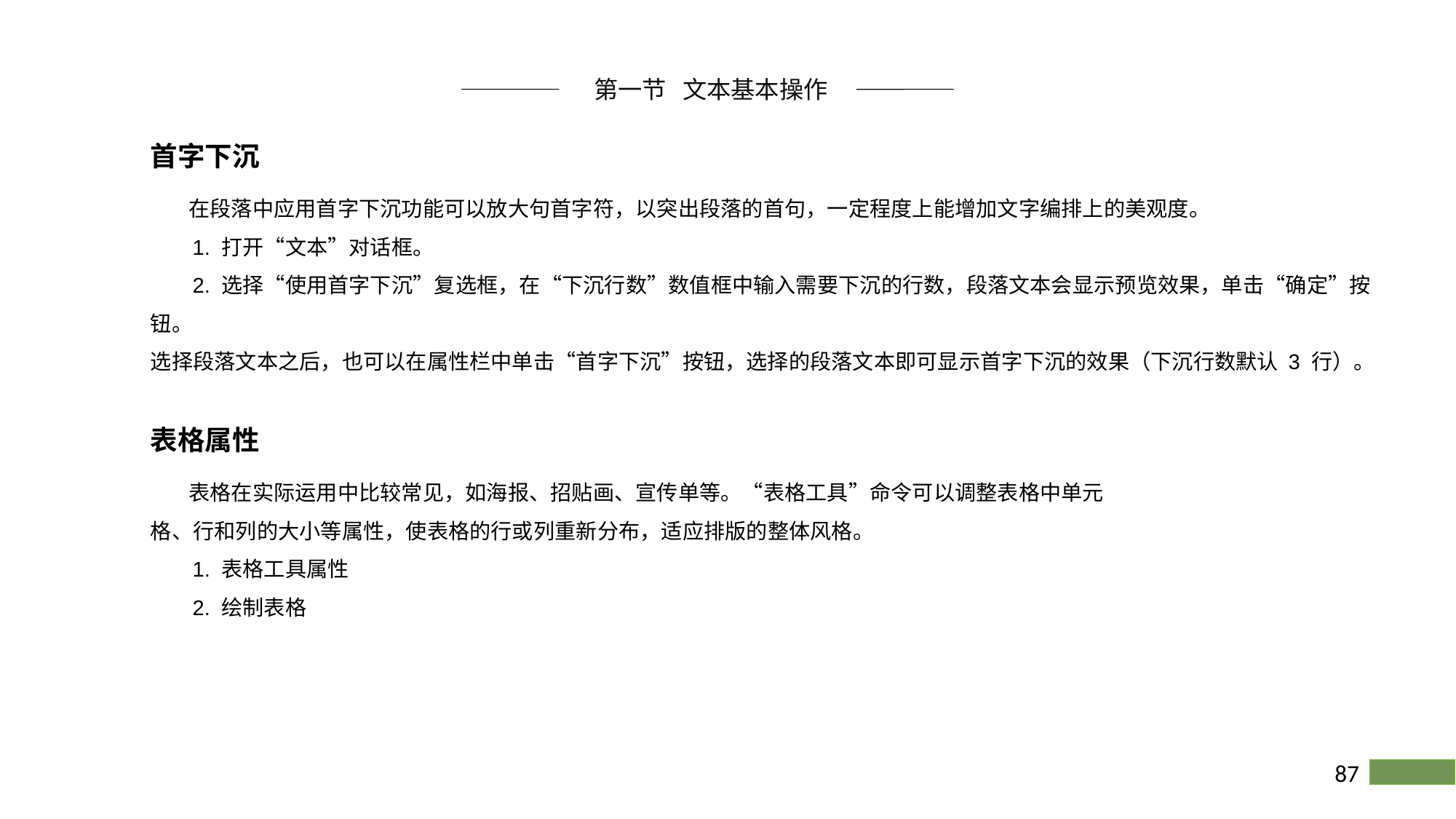

第一节   文本基本操作
首字下沉
       在段落中应用首字下沉功能可以放大句首字符，以突出段落的首句，一定程度上能增加文字编排上的美观度。
       1. 打开“文本”对话框。
       2. 选择“使用首字下沉”复选框，在“下沉行数”数值框中输入需要下沉的行数，段落文本会显示预览效果，单击“确定”按钮。
选择段落文本之后，也可以在属性栏中单击“首字下沉”按钮，选择的段落文本即可显示首字下沉的效果（下沉行数默认 3 行）。
表格属性
       表格在实际运用中比较常见，如海报、招贴画、宣传单等。“表格工具”命令可以调整表格中单元
格、行和列的大小等属性，使表格的行或列重新分布，适应排版的整体风格。
       1. 表格工具属性
       2. 绘制表格

87